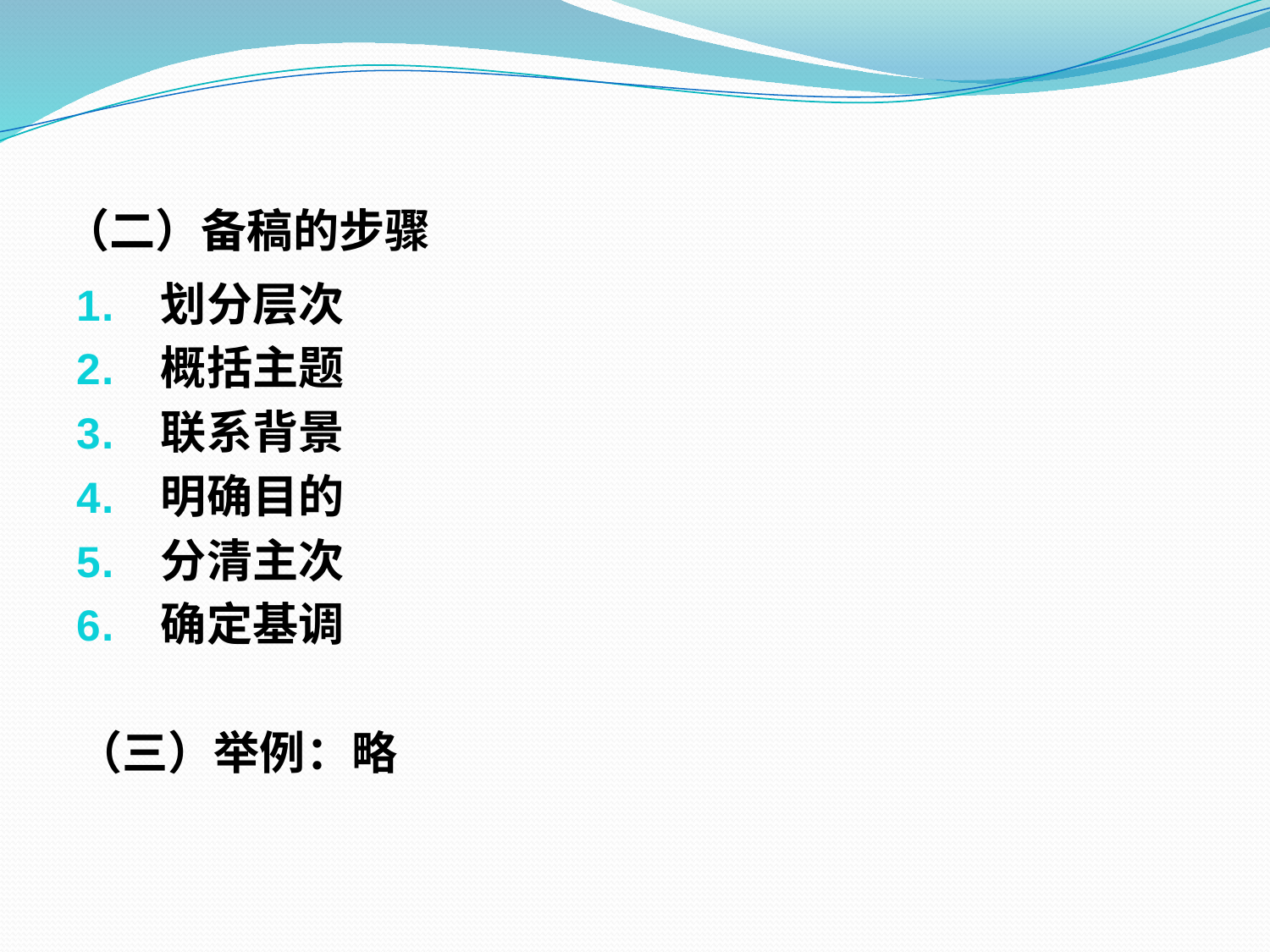

# （二）备稿的步骤
划分层次
概括主题
联系背景
明确目的
分清主次
确定基调

（三）举例：略